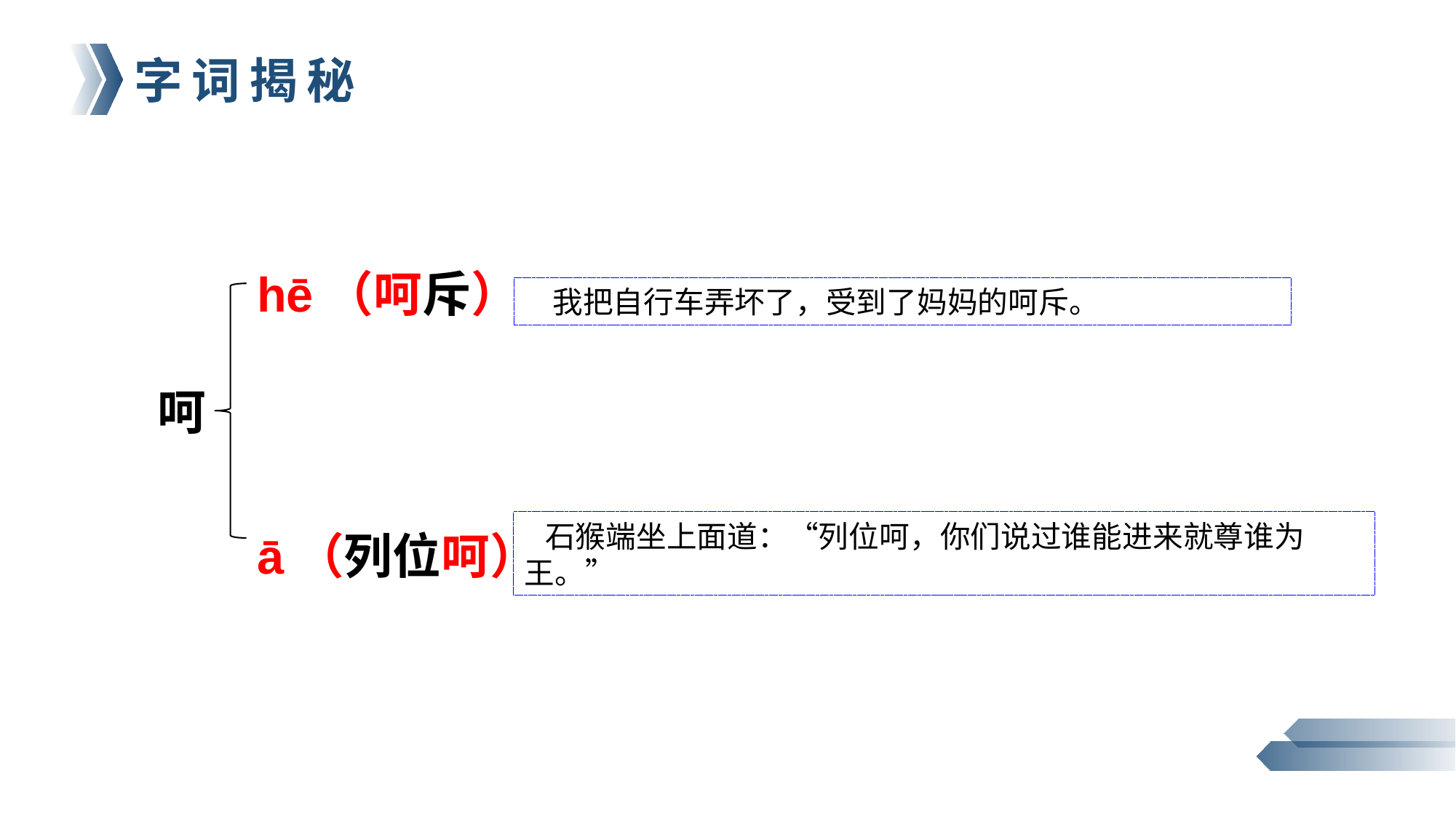

hē（呵斥）

ā（列位呵）

   我把自行车弄坏了，受到了妈妈的呵斥。
呵
  石猴端坐上面道：“列位呵，你们说过谁能进来就尊谁为王。”